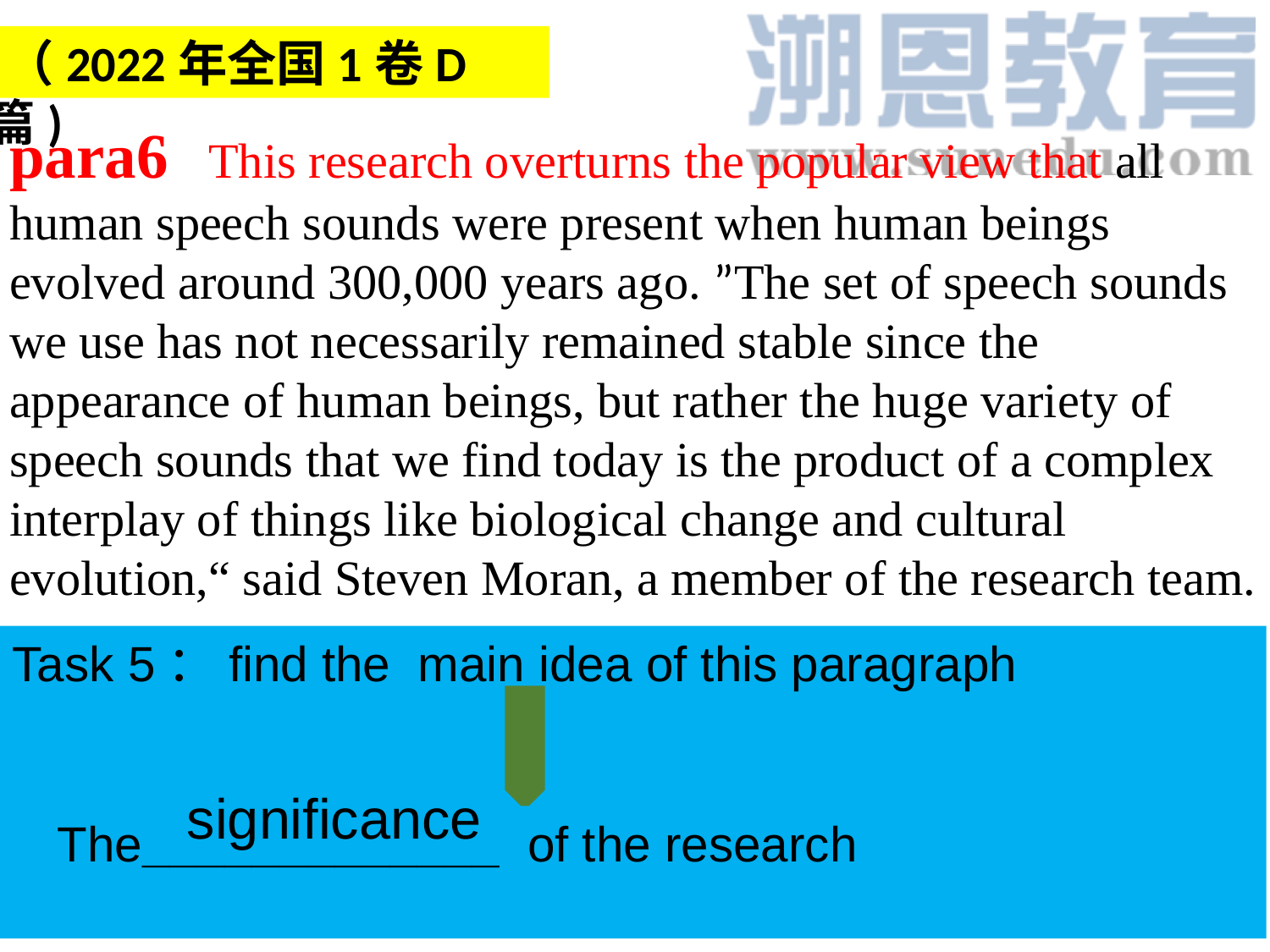

para6   This research overturns the popular view that all human speech sounds were present when human beings evolved around 300,000 years ago. ”The set of speech sounds we use has not necessarily remained stable since the appearance of human beings, but rather the huge variety of speech sounds that we find today is the product of a complex interplay of things like biological change and cultural evolution,“ said Steven Moran, a member of the research team.
（2022年全国1卷D篇)
Task 5：find the  main idea of this paragraph

significance
The_____________  of the research